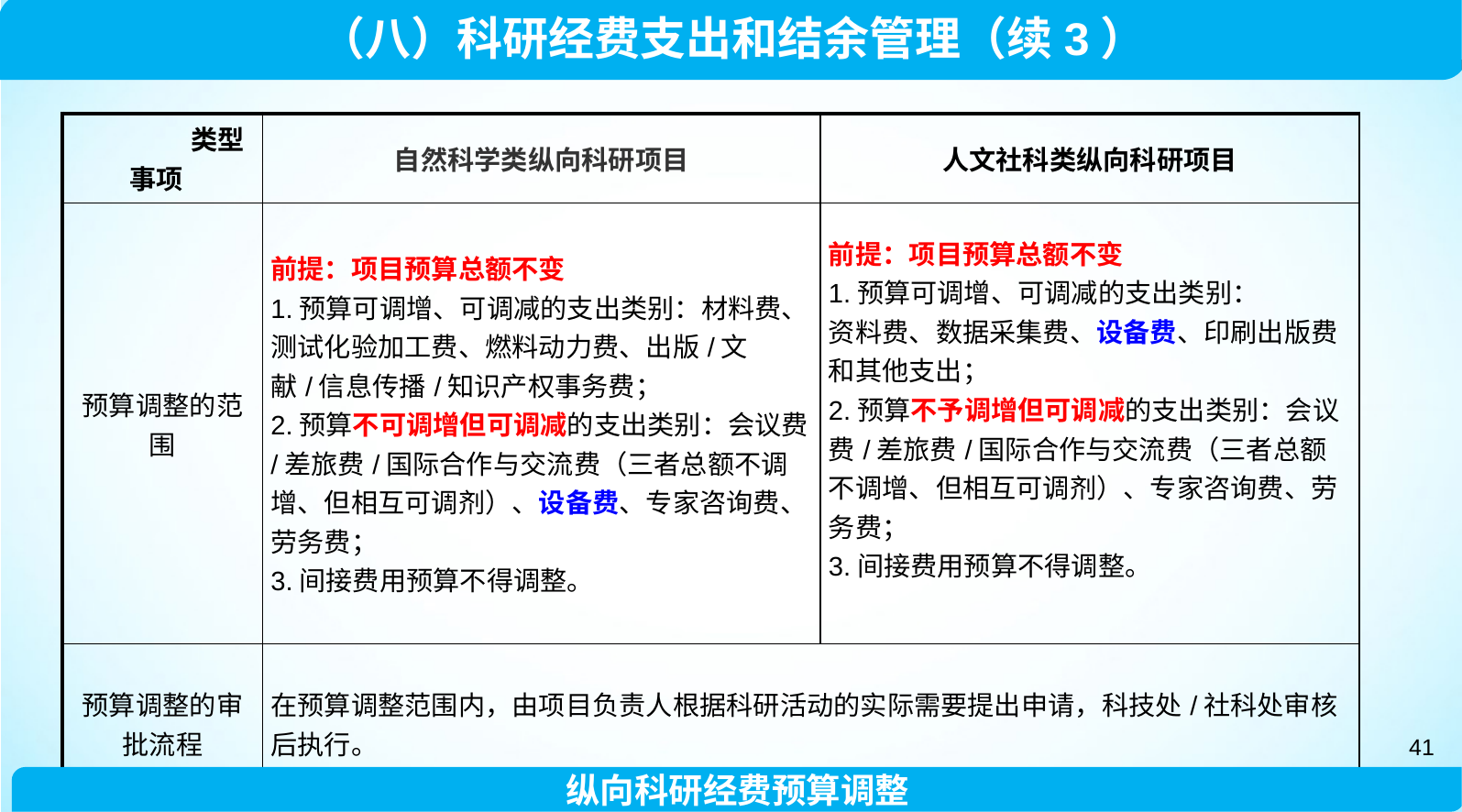

（八）科研经费支出和结余管理（续3）
| 类型 事项 | 自然科学类纵向科研项目 | 人文社科类纵向科研项目 |
| --- | --- | --- |
| 预算调整的范围 | 前提：项目预算总额不变 1.预算可调增、可调减的支出类别：材料费、测试化验加工费、燃料动力费、出版/文献/信息传播/知识产权事务费； 2.预算不可调增但可调减的支出类别：会议费/差旅费/国际合作与交流费（三者总额不调增、但相互可调剂）、设备费、专家咨询费、劳务费； 3.间接费用预算不得调整。 | 前提：项目预算总额不变 1.预算可调增、可调减的支出类别： 资料费、数据采集费、设备费、印刷出版费和其他支出； 2.预算不予调增但可调减的支出类别：会议费/差旅费/国际合作与交流费（三者总额不调增、但相互可调剂）、专家咨询费、劳务费； 3.间接费用预算不得调整。 |
| 预算调整的审批流程 | 在预算调整范围内，由项目负责人根据科研活动的实际需要提出申请，科技处/社科处审核后执行。 |  |
41
纵向科研经费预算调整